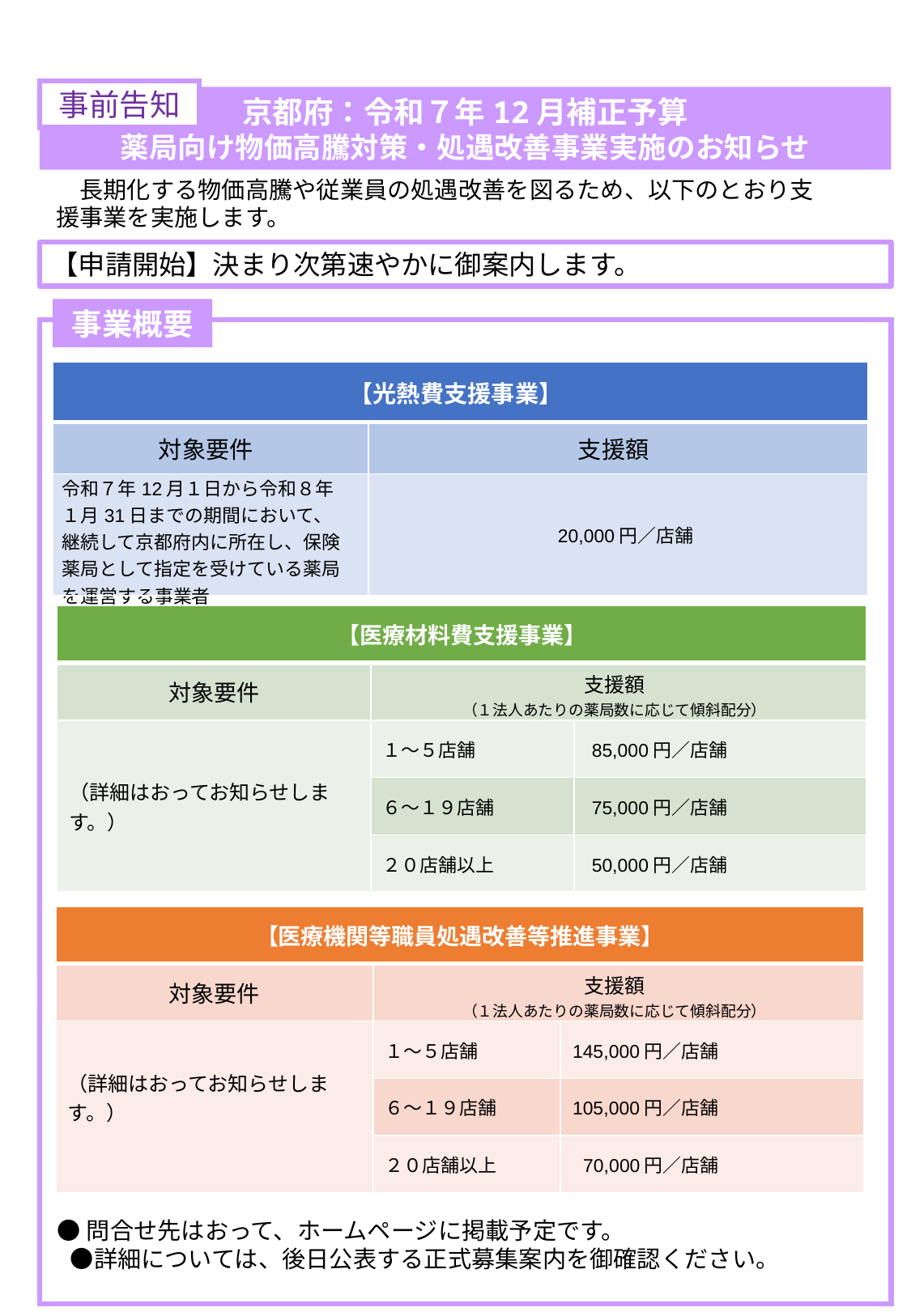

事前告知
京都府：令和７年12月補正予算
薬局向け物価高騰対策・処遇改善事業実施のお知らせ
　長期化する物価高騰や従業員の処遇改善を図るため、以下のとおり支援事業を実施します。
【申請開始】決まり次第速やかに御案内します。
事業概要

| 【光熱費支援事業】 |  |
| --- | --- |
| 対象要件 | 支援額 |
| 令和７年12月１日から令和８年１月31日までの期間において、継続して京都府内に所在し、保険薬局として指定を受けている薬局を運営する事業者 | 20,000円／店舗 |
| 【医療材料費支援事業】 |  |  |
| --- | --- | --- |
| 対象要件 | 支援額 （１法人あたりの薬局数に応じて傾斜配分） |  |
| （詳細はおってお知らせします。） | １～５店舗 | 85,000円／店舗 |
|  | ６～１９店舗 | 75,000円／店舗 |
|  | ２０店舗以上 | 50,000円／店舗 |
| 【医療機関等職員処遇改善等推進事業】 |  |  |
| --- | --- | --- |
| 対象要件 | 支援額 （１法人あたりの薬局数に応じて傾斜配分） |  |
| （詳細はおってお知らせします。） | １～５店舗 | 145,000円／店舗 |
|  | ６～１９店舗 | 105,000円／店舗 |
|  | ２０店舗以上 | 70,000円／店舗 |

  ●問合せ先はおって、ホームページに掲載予定です。
　●詳細については、後日公表する正式募集案内を御確認ください。